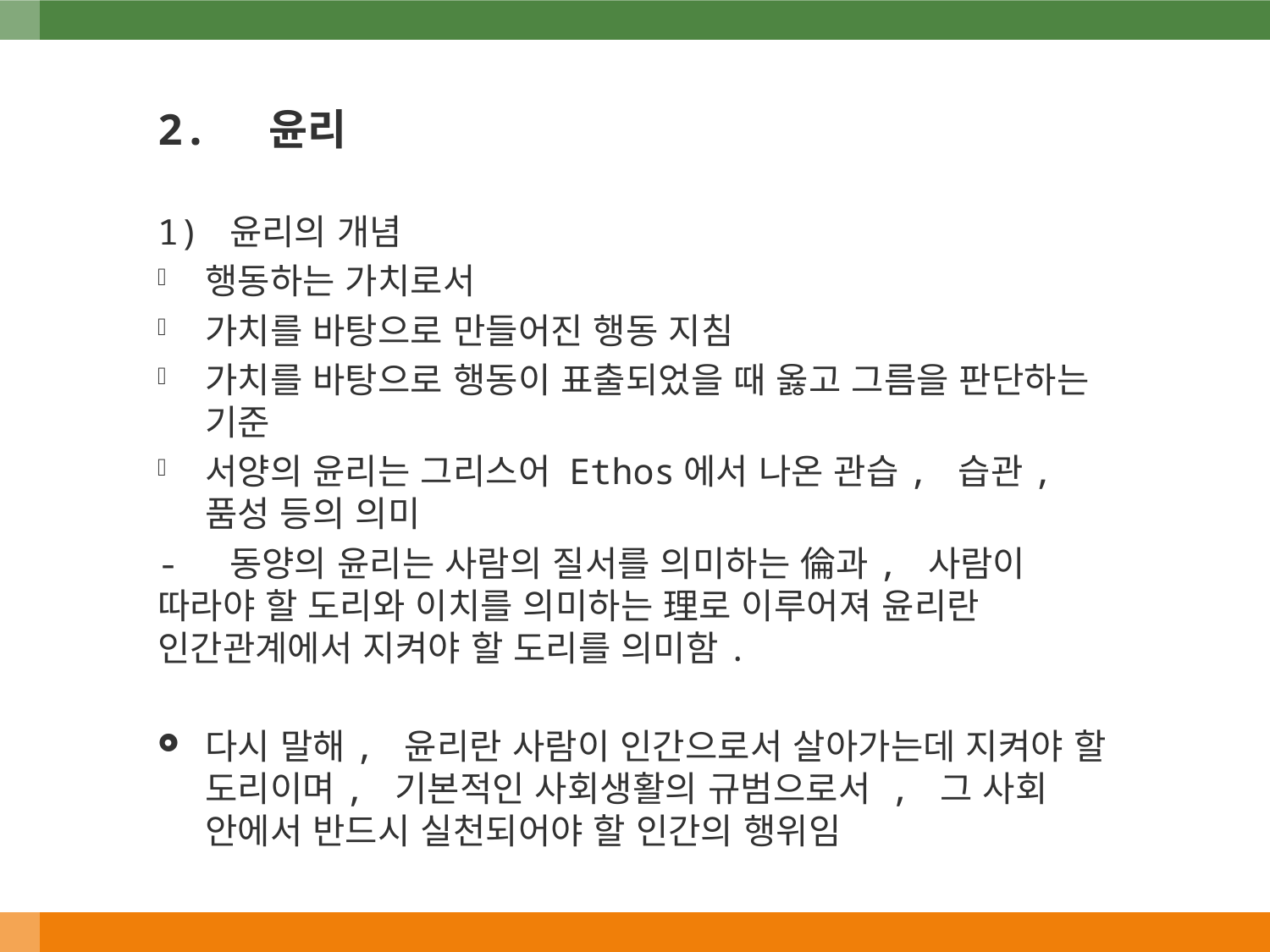

2.  윤리

1) 윤리의 개념
행동하는 가치로서
가치를 바탕으로 만들어진 행동 지침
가치를 바탕으로 행동이 표출되었을 때 옳고 그름을 판단하는 기준
서양의 윤리는 그리스어 Ethos에서 나온 관습, 습관, 품성 등의 의미
-  동양의 윤리는 사람의 질서를 의미하는 倫과, 사람이 따라야 할 도리와 이치를 의미하는 理로 이루어져 윤리란 인간관계에서 지켜야 할 도리를 의미함.

다시 말해, 윤리란 사람이 인간으로서 살아가는데 지켜야 할 도리이며, 기본적인 사회생활의 규범으로서 , 그 사회 안에서 반드시 실천되어야 할 인간의 행위임